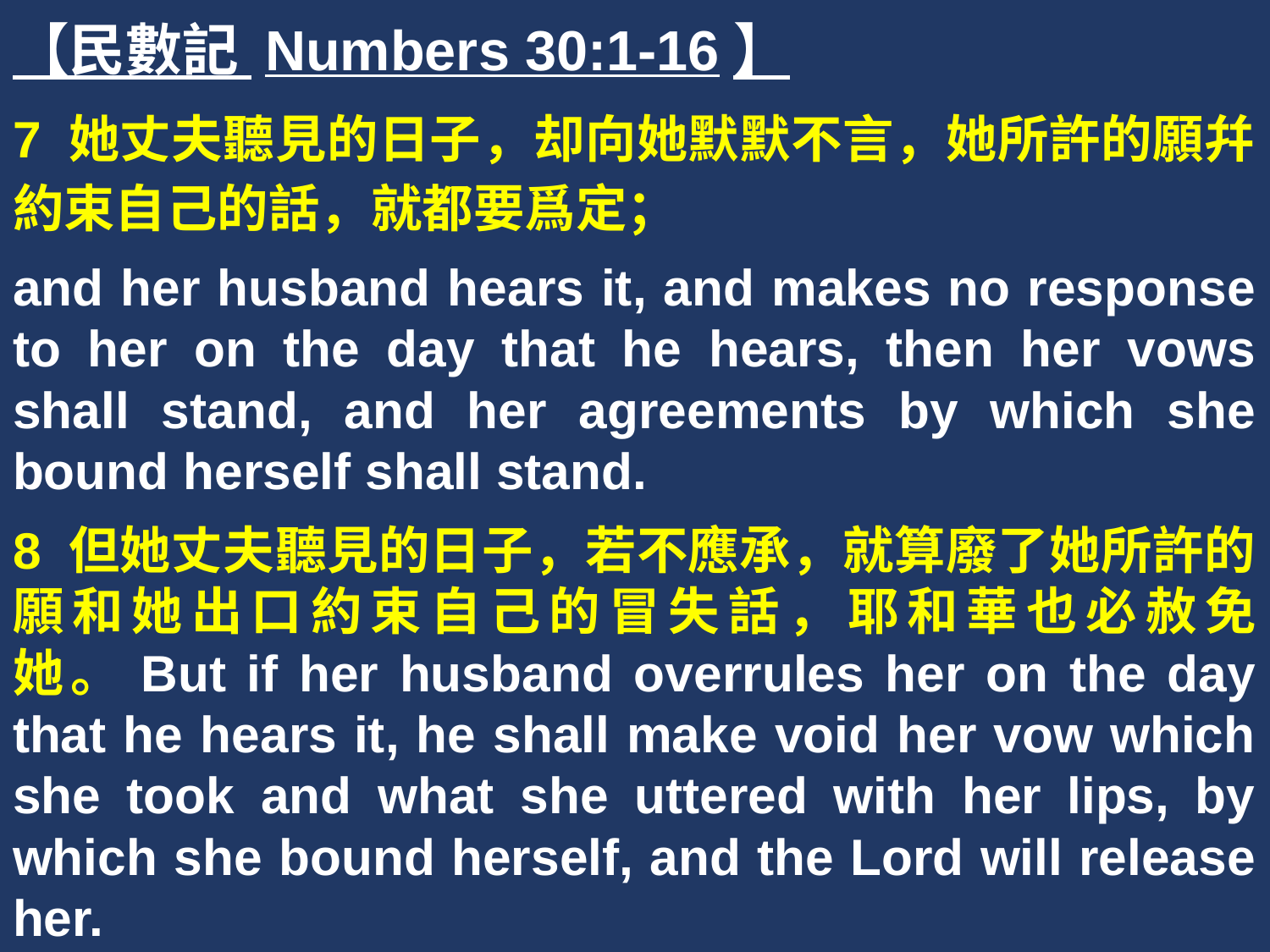

【民數記 Numbers 30:1-16】
7 她丈夫聽見的日子，却向她默默不言，她所許的願幷約束自己的話，就都要爲定；
and her husband hears it, and makes no response to her on the day that he hears, then her vows shall stand, and her agreements by which she bound herself shall stand.
8 但她丈夫聽見的日子，若不應承，就算廢了她所許的願和她出口約束自己的冒失話，耶和華也必赦免她。But if her husband overrules her on the day that he hears it, he shall make void her vow which she took and what she uttered with her lips, by which she bound herself, and the Lord will release her.